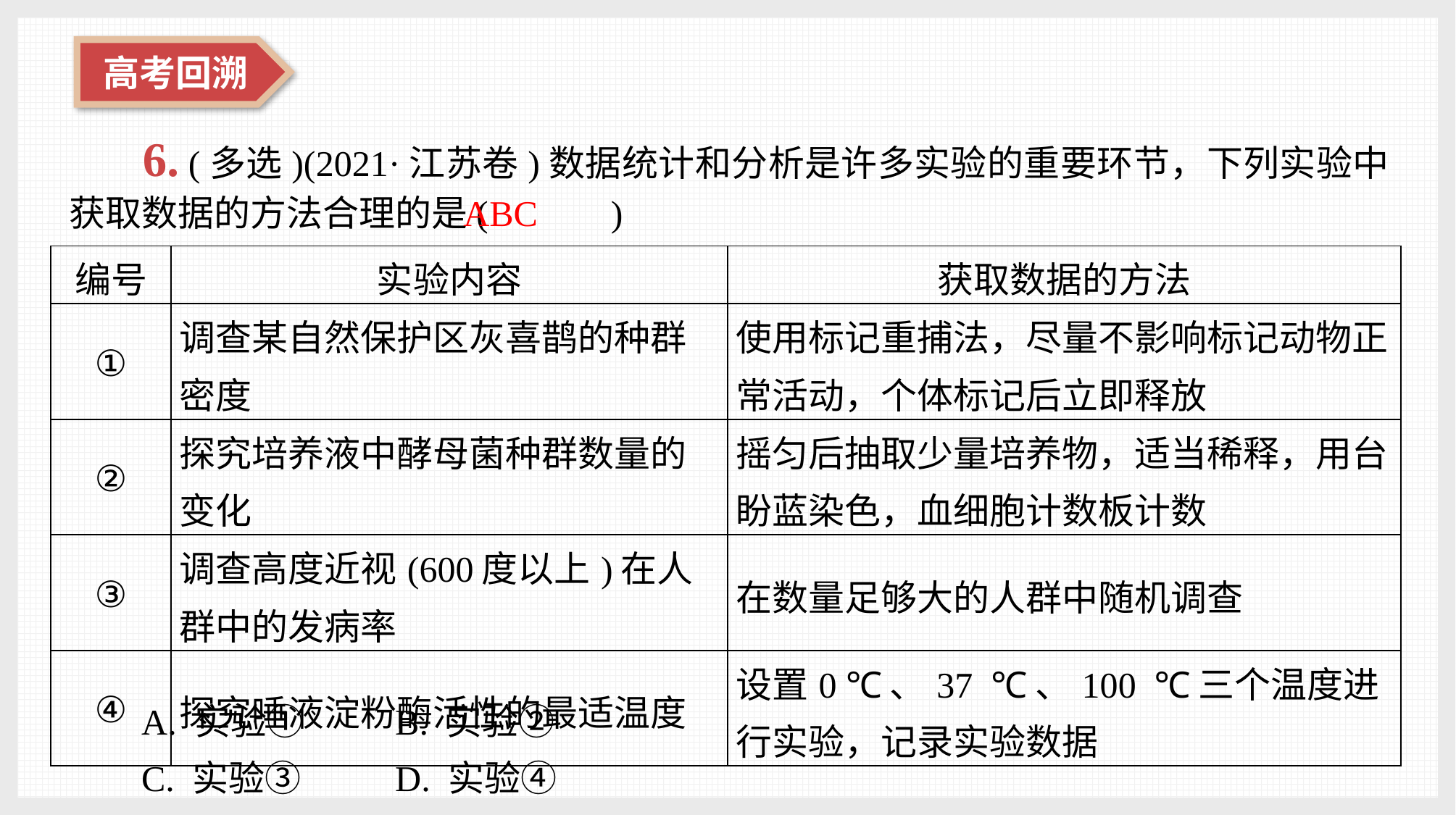

6. (多选)(2021·江苏卷)数据统计和分析是许多实验的重要环节，下列实验中获取数据的方法合理的是(　    　)
ABC
| 编号 | 实验内容 | 获取数据的方法 |
| --- | --- | --- |
| ① | 调查某自然保护区灰喜鹊的种群密度 | 使用标记重捕法，尽量不影响标记动物正常活动，个体标记后立即释放 |
| ② | 探究培养液中酵母菌种群数量的变化 | 摇匀后抽取少量培养物，适当稀释，用台盼蓝染色，血细胞计数板计数 |
| ③ | 调查高度近视(600度以上)在人群中的发病率 | 在数量足够大的人群中随机调查 |
| ④ | 探究唾液淀粉酶活性的最适温度 | 设置0 ℃、37 ℃、100 ℃三个温度进行实验，记录实验数据 |
A. 实验① 	B. 实验②
C. 实验③ 	D. 实验④